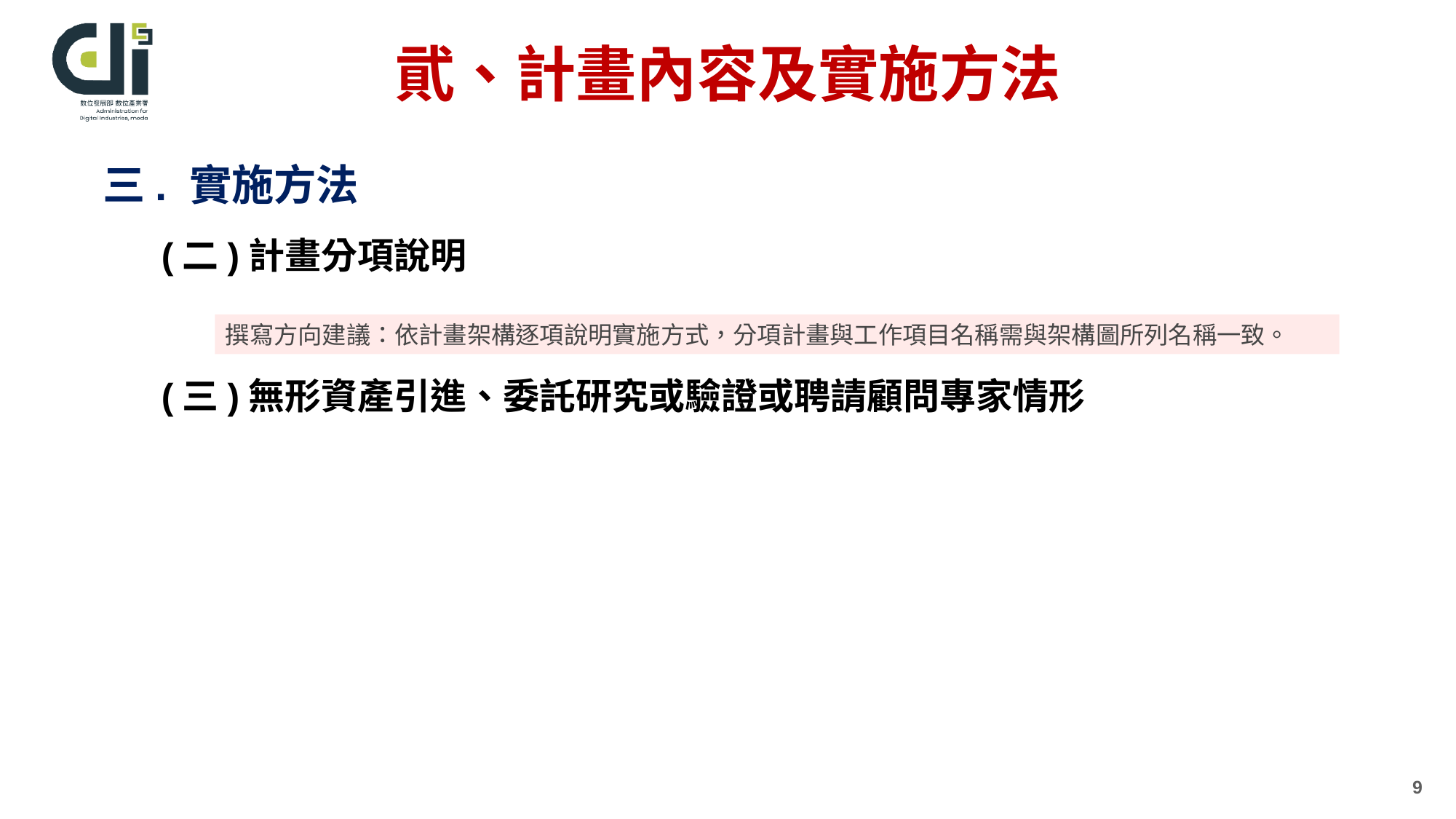

貮、計畫內容及實施方法
三. 實施方法
(二)計畫分項說明

(三)無形資產引進、委託研究或驗證或聘請顧問專家情形

撰寫方向建議：依計畫架構逐項說明實施方式，分項計畫與工作項目名稱需與架構圖所列名稱一致。
9